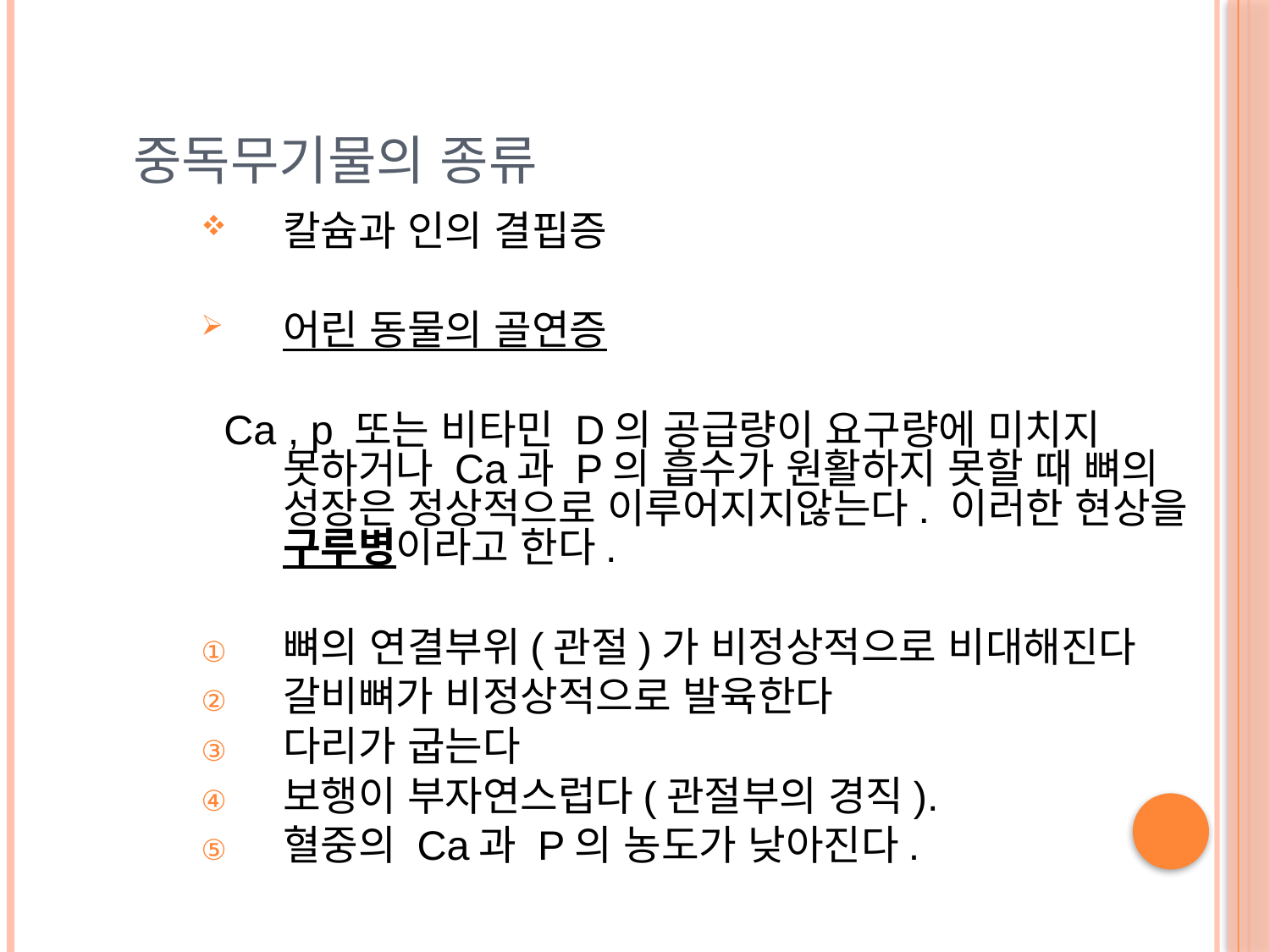

# 중독무기물의 종류
칼슘과 인의 결핍증

어린 동물의 골연증

  Ca , p 또는 비타민 D의 공급량이 요구량에 미치지 못하거나 Ca과 P의 흡수가 원활하지 못할 때 뼈의 성장은 정상적으로 이루어지지않는다. 이러한 현상을 구루병이라고 한다.

뼈의 연결부위(관절)가 비정상적으로 비대해진다
갈비뼈가 비정상적으로 발육한다
다리가 굽는다
보행이 부자연스럽다(관절부의 경직).
혈중의 Ca과 P의 농도가 낮아진다.